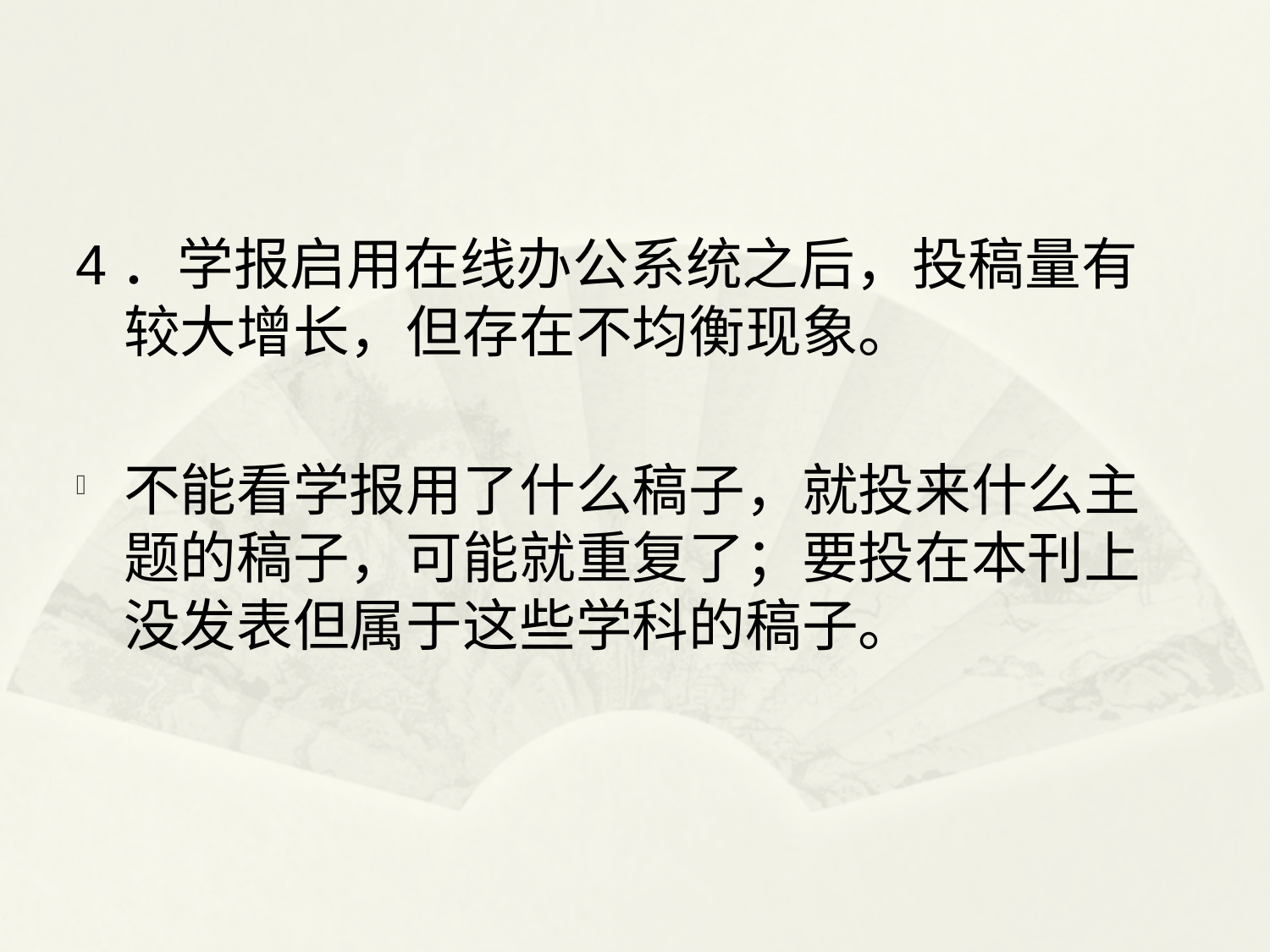

4．学报启用在线办公系统之后，投稿量有较大增长，但存在不均衡现象。

不能看学报用了什么稿子，就投来什么主题的稿子，可能就重复了；要投在本刊上没发表但属于这些学科的稿子。